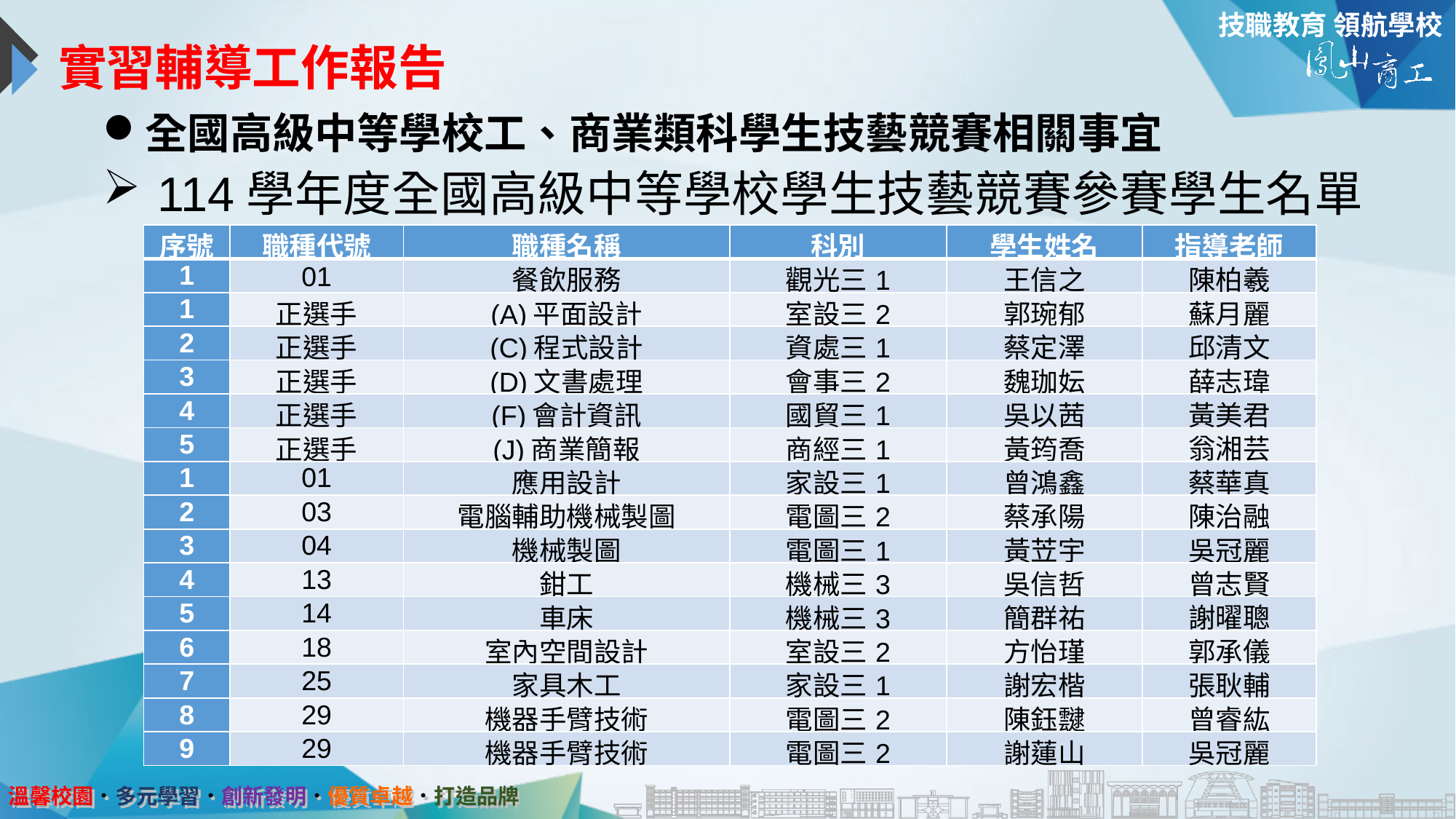

# 實習輔導工作報告
全國高級中等學校工、商業類科學生技藝競賽相關事宜
114學年度全國高級中等學校學生技藝競賽參賽學生名單
| 序號 | 職種代號 | 職種名稱 | 科別 | 學生姓名 | 指導老師 |
| --- | --- | --- | --- | --- | --- |
| 1 | 01 | 餐飲服務 | 觀光三1 | 王信之 | 陳柏羲 |
| 1 | 正選手 | (A)平面設計 | 室設三2 | 郭琬郁 | 蘇月麗 |
| 2 | 正選手 | (C)程式設計 | 資處三1 | 蔡定澤 | 邱清文 |
| 3 | 正選手 | (D)文書處理 | 會事三2 | 魏珈妘 | 薛志瑋 |
| 4 | 正選手 | (F)會計資訊 | 國貿三1 | 吳以茜 | 黃美君 |
| 5 | 正選手 | (J)商業簡報 | 商經三1 | 黃筠喬 | 翁湘芸 |
| 1 | 01 | 應用設計 | 家設三1 | 曾鴻鑫 | 蔡華真 |
| 2 | 03 | 電腦輔助機械製圖 | 電圖三2 | 蔡承陽 | 陳治融 |
| 3 | 04 | 機械製圖 | 電圖三1 | 黃苙宇 | 吳冠麗 |
| 4 | 13 | 鉗工 | 機械三3 | 吳信哲 | 曾志賢 |
| 5 | 14 | 車床 | 機械三3 | 簡群祐 | 謝曜聰 |
| 6 | 18 | 室內空間設計 | 室設三2 | 方怡瑾 | 郭承儀 |
| 7 | 25 | 家具木工 | 家設三1 | 謝宏楷 | 張耿輔 |
| 8 | 29 | 機器手臂技術 | 電圖三2 | 陳鈺靆 | 曾睿紘 |
| 9 | 29 | 機器手臂技術 | 電圖三2 | 謝蓮山 | 吳冠麗 |